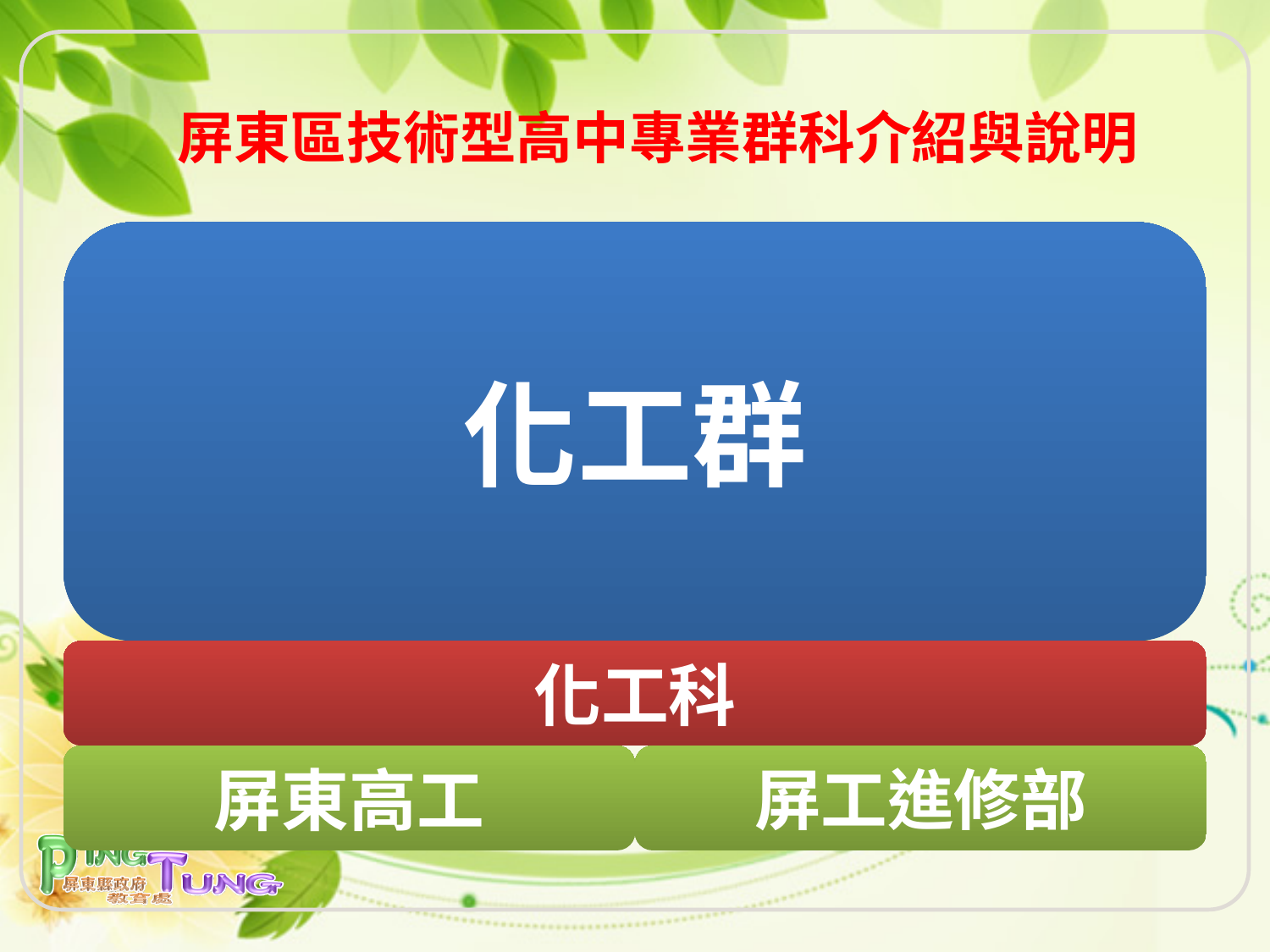

屏東區技術型高中專業群科介紹與說明
化工群
屏東高工
化工科
屏工進修部